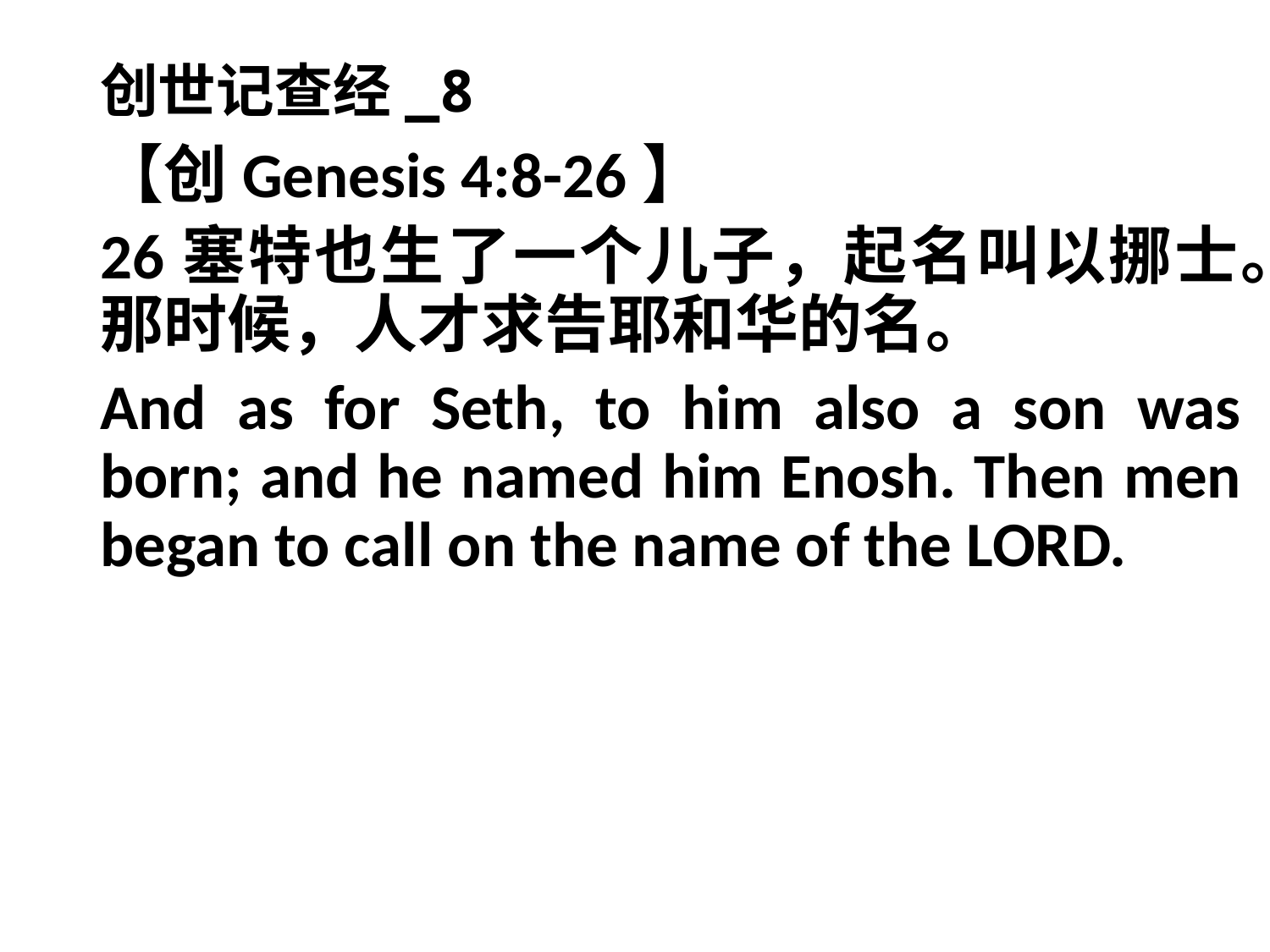

# 创世记查经_8
【创Genesis 4:8-26】
26塞特也生了一个儿子，起名叫以挪士。那时候，人才求告耶和华的名。
And as for Seth, to him also a son was born; and he named him Enosh. Then men began to call on the name of the LORD.